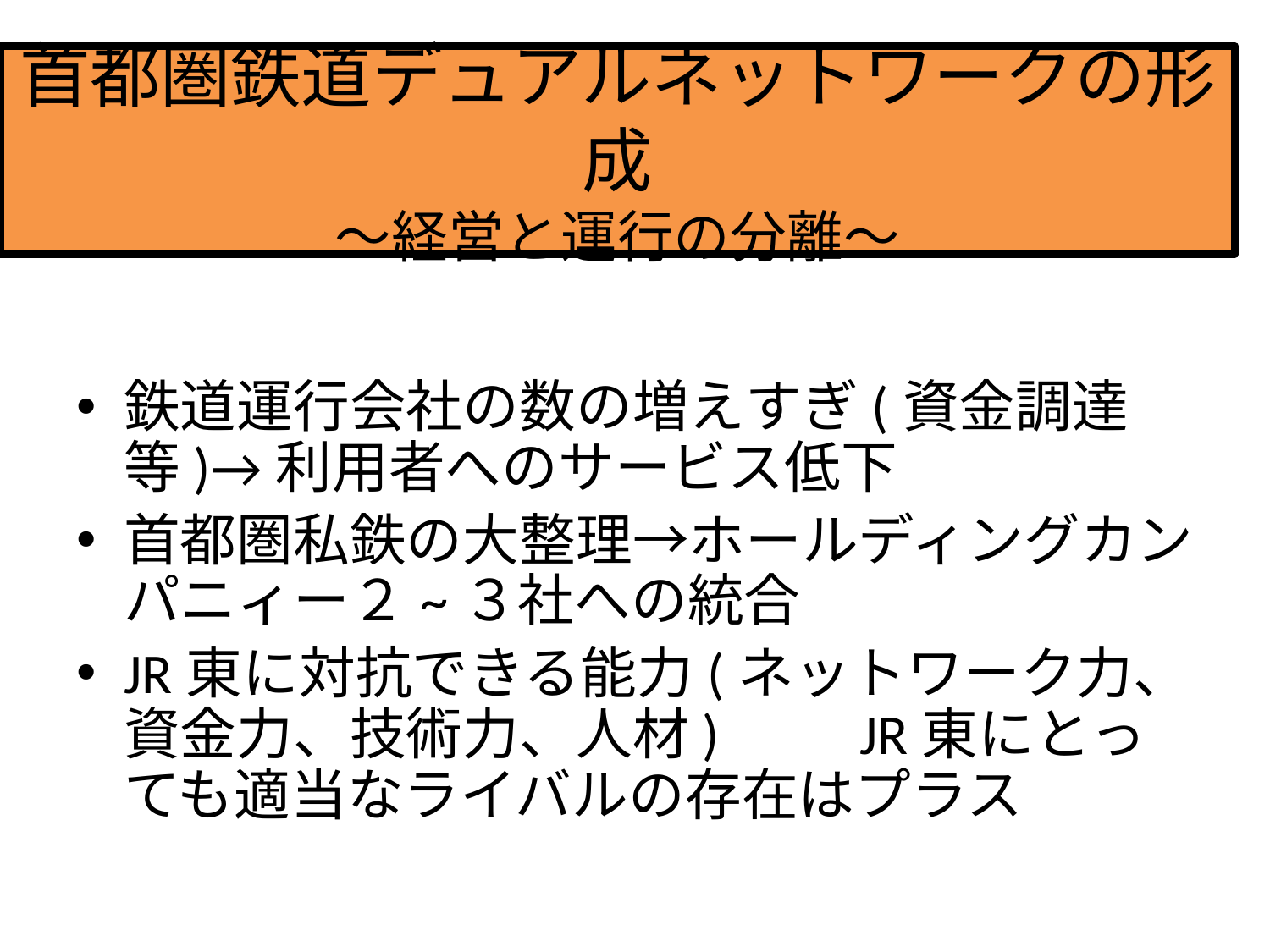

# 首都圏鉄道デュアルネットワークの形成 ～経営と運行の分離～
鉄道運行会社の数の増えすぎ(資金調達等)→利用者へのサービス低下
首都圏私鉄の大整理→ホールディングカンパニィー２~３社への統合
JR東に対抗できる能力(ネットワーク力、資金力、技術力、人材)　　JR東にとっても適当なライバルの存在はプラス